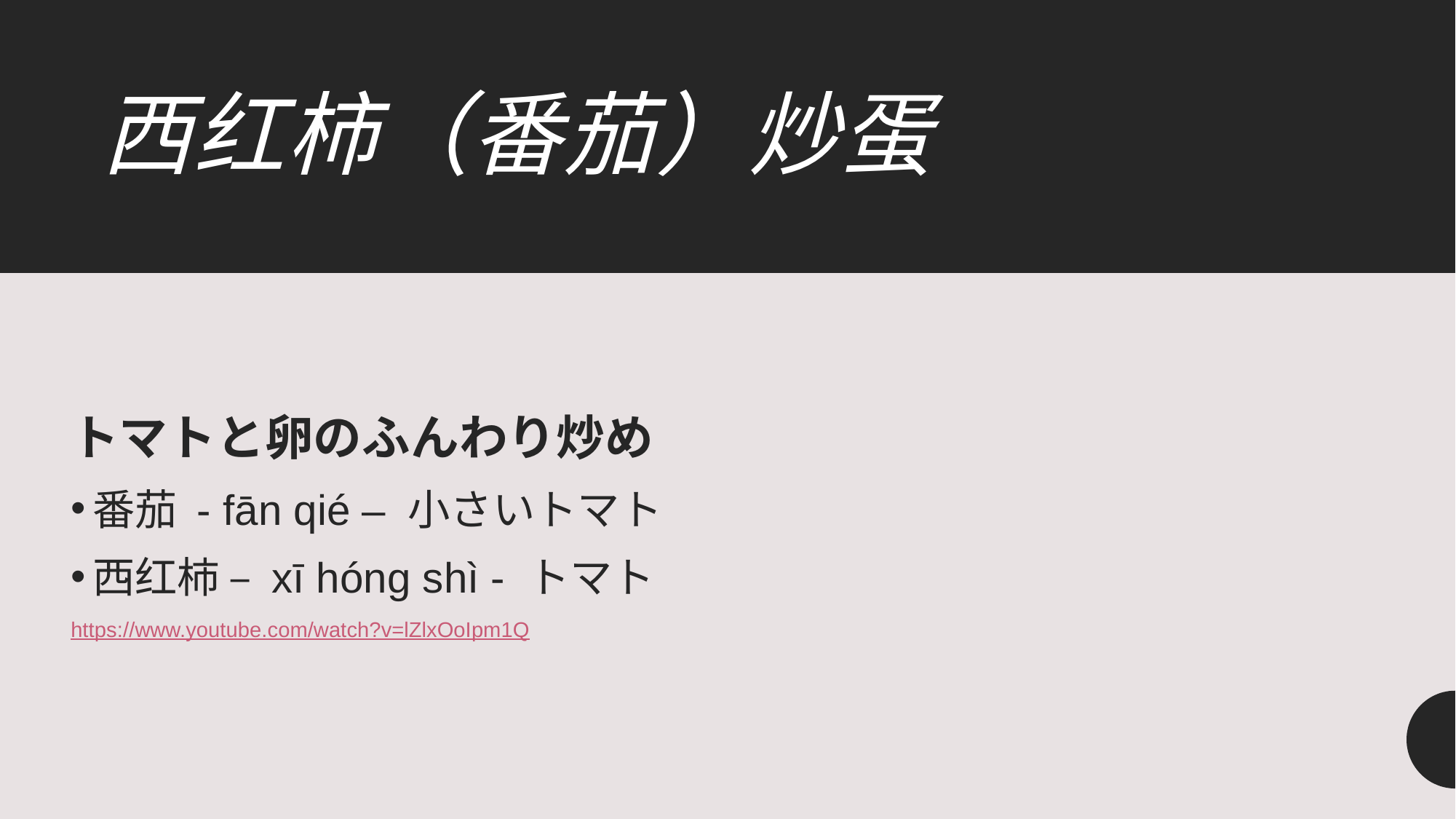

# 西红柿（番茄）炒蛋
トマトと卵のふんわり炒め
番茄 - fān qié – 小さいトマト
西红柿 – xī hóng shì - トマト
https://www.youtube.com/watch?v=lZlxOoIpm1Q